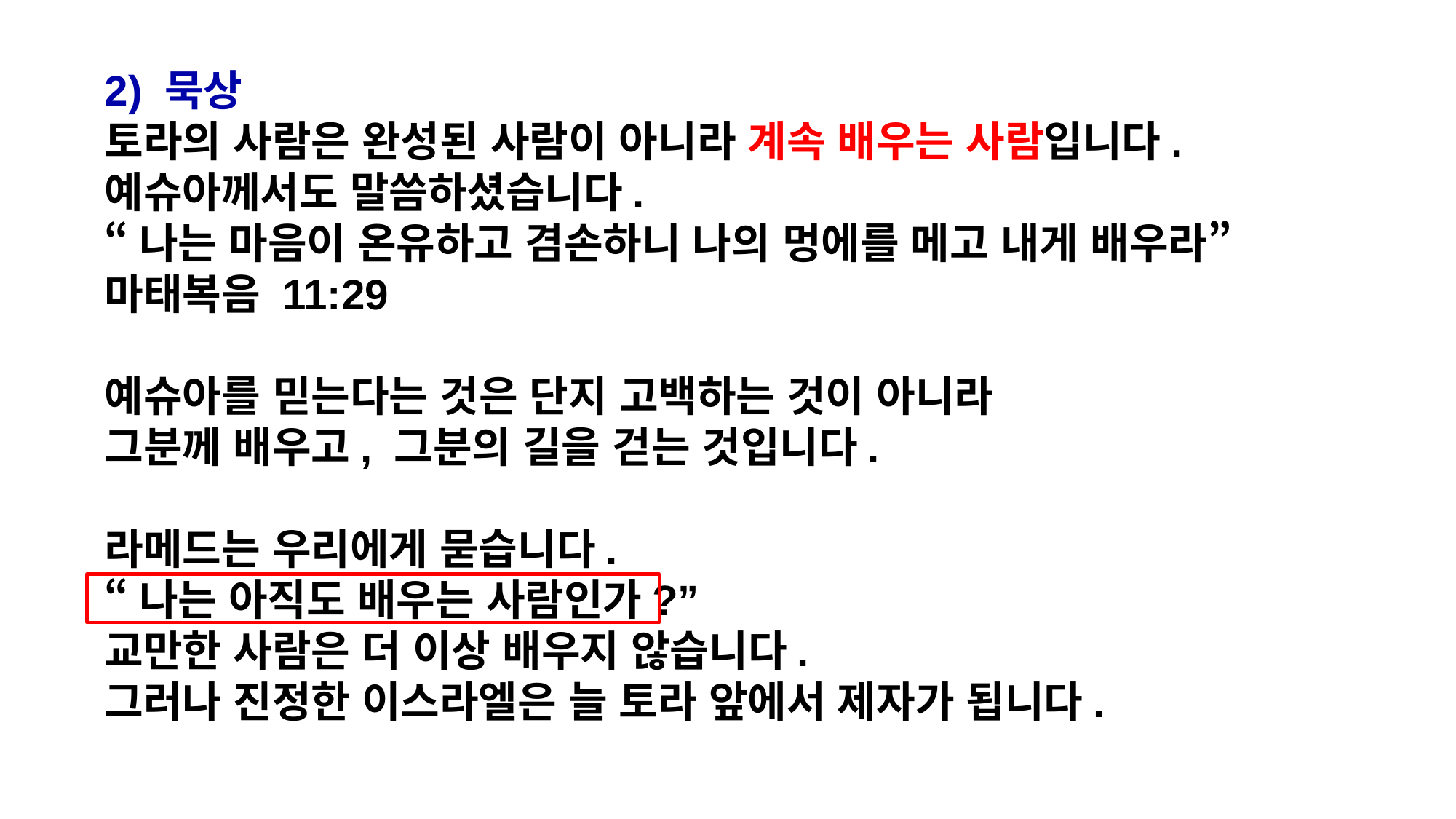

2) 묵상
토라의 사람은 완성된 사람이 아니라 계속 배우는 사람입니다.
예슈아께서도 말씀하셨습니다.
“나는 마음이 온유하고 겸손하니 나의 멍에를 메고 내게 배우라”
마태복음 11:29

예슈아를 믿는다는 것은 단지 고백하는 것이 아니라
그분께 배우고, 그분의 길을 걷는 것입니다.

라메드는 우리에게 묻습니다.
“나는 아직도 배우는 사람인가?”
교만한 사람은 더 이상 배우지 않습니다.
그러나 진정한 이스라엘은 늘 토라 앞에서 제자가 됩니다.